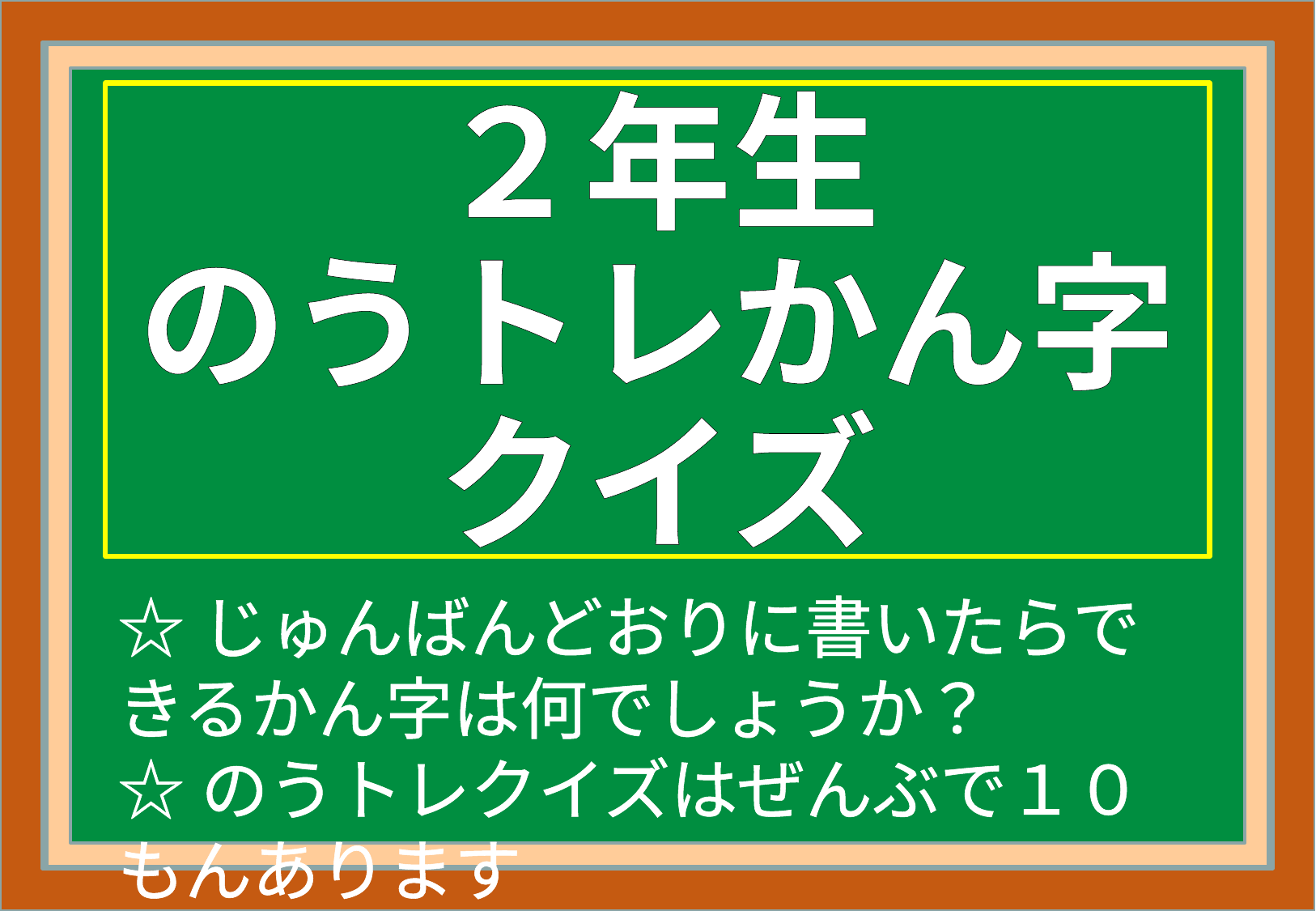

# ２年生 のうトレかん字 クイズ
☆じゅんばんどおりに書いたらできるかん字は何でしょうか？
☆のうトレクイズはぜんぶで１０もんあります